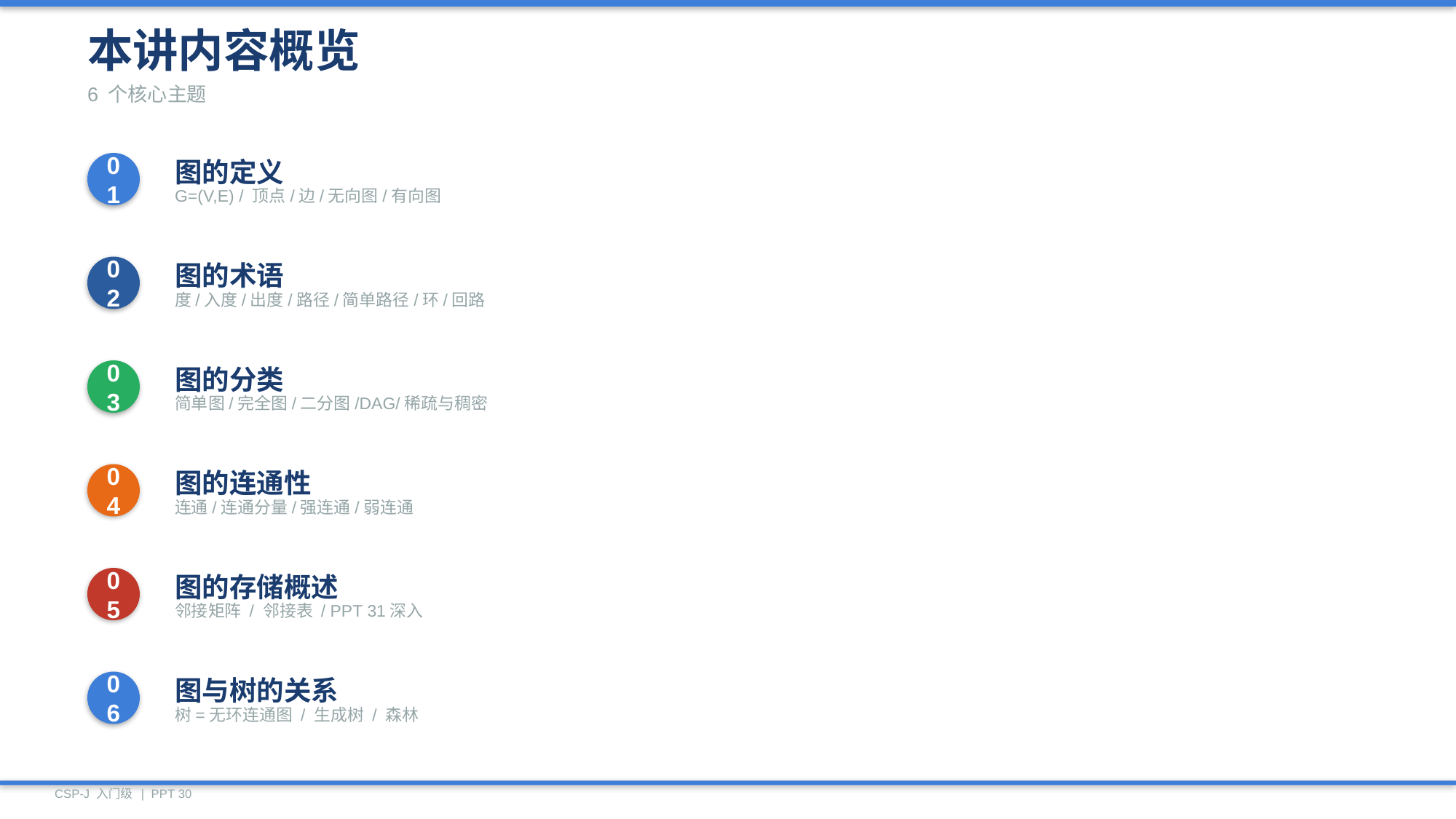

本讲内容概览
6 个核心主题
01
图的定义
G=(V,E) / 顶点/边/无向图/有向图
02
图的术语
度/入度/出度/路径/简单路径/环/回路
03
图的分类
简单图/完全图/二分图/DAG/稀疏与稠密
04
图的连通性
连通/连通分量/强连通/弱连通
05
图的存储概述
邻接矩阵 / 邻接表 / PPT 31深入
06
图与树的关系
树=无环连通图 / 生成树 / 森林

CSP-J 入门级  |  PPT 30